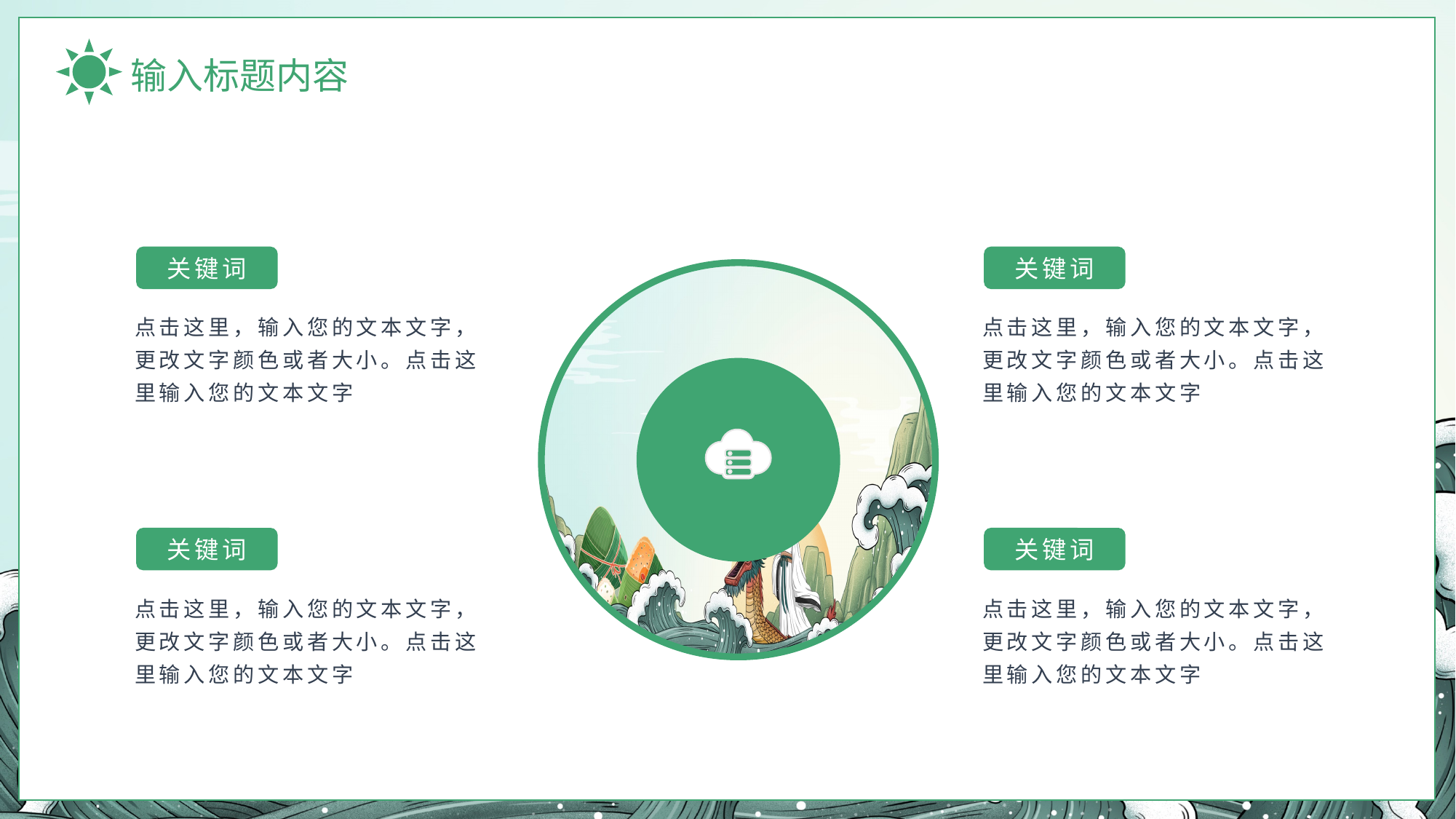

输入标题内容
关键词
关键词

点击这里，输入您的文本文字，更改文字颜色或者大小。点击这里输入您的文本文字
点击这里，输入您的文本文字，更改文字颜色或者大小。点击这里输入您的文本文字

关键词
关键词
点击这里，输入您的文本文字，更改文字颜色或者大小。点击这里输入您的文本文字
点击这里，输入您的文本文字，更改文字颜色或者大小。点击这里输入您的文本文字